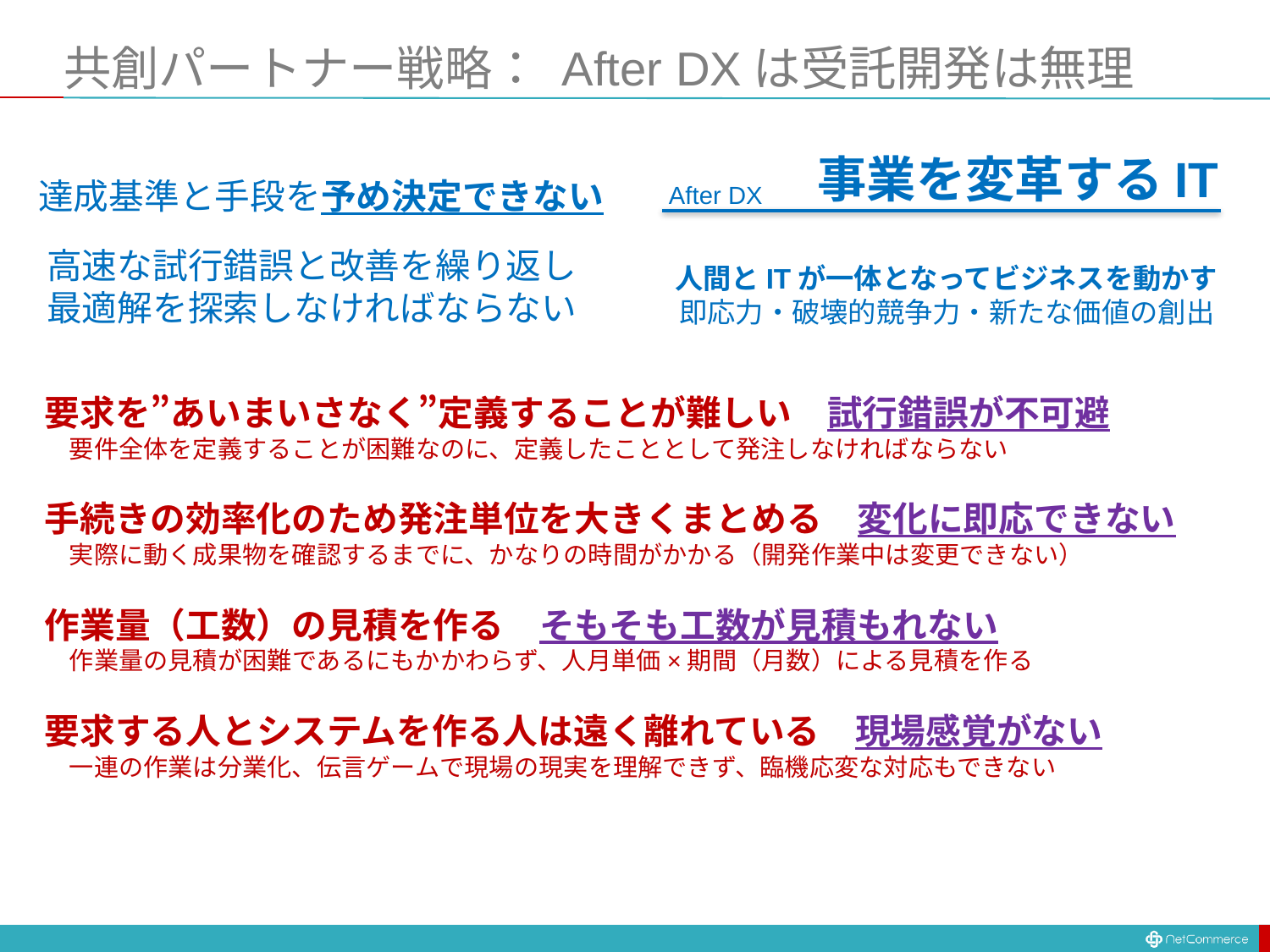

# 共創パートナー戦略： After DXは受託開発は無理
事業を変革するIT
達成基準と手段を予め決定できない
After DX
高速な試行錯誤と改善を繰り返し
最適解を探索しなければならない
人間とITが一体となってビジネスを動かす
即応力・破壊的競争力・新たな価値の創出
要求を”あいまいさなく”定義することが難しい　試行錯誤が不可避
　要件全体を定義することが困難なのに、定義したこととして発注しなければならない
手続きの効率化のため発注単位を大きくまとめる　変化に即応できない
　実際に動く成果物を確認するまでに、かなりの時間がかかる（開発作業中は変更できない）
作業量（工数）の見積を作る　そもそも工数が見積もれない
　作業量の見積が困難であるにもかかわらず、人月単価×期間（月数）による見積を作る
要求する人とシステムを作る人は遠く離れている　現場感覚がない
　一連の作業は分業化、伝言ゲームで現場の現実を理解できず、臨機応変な対応もできない